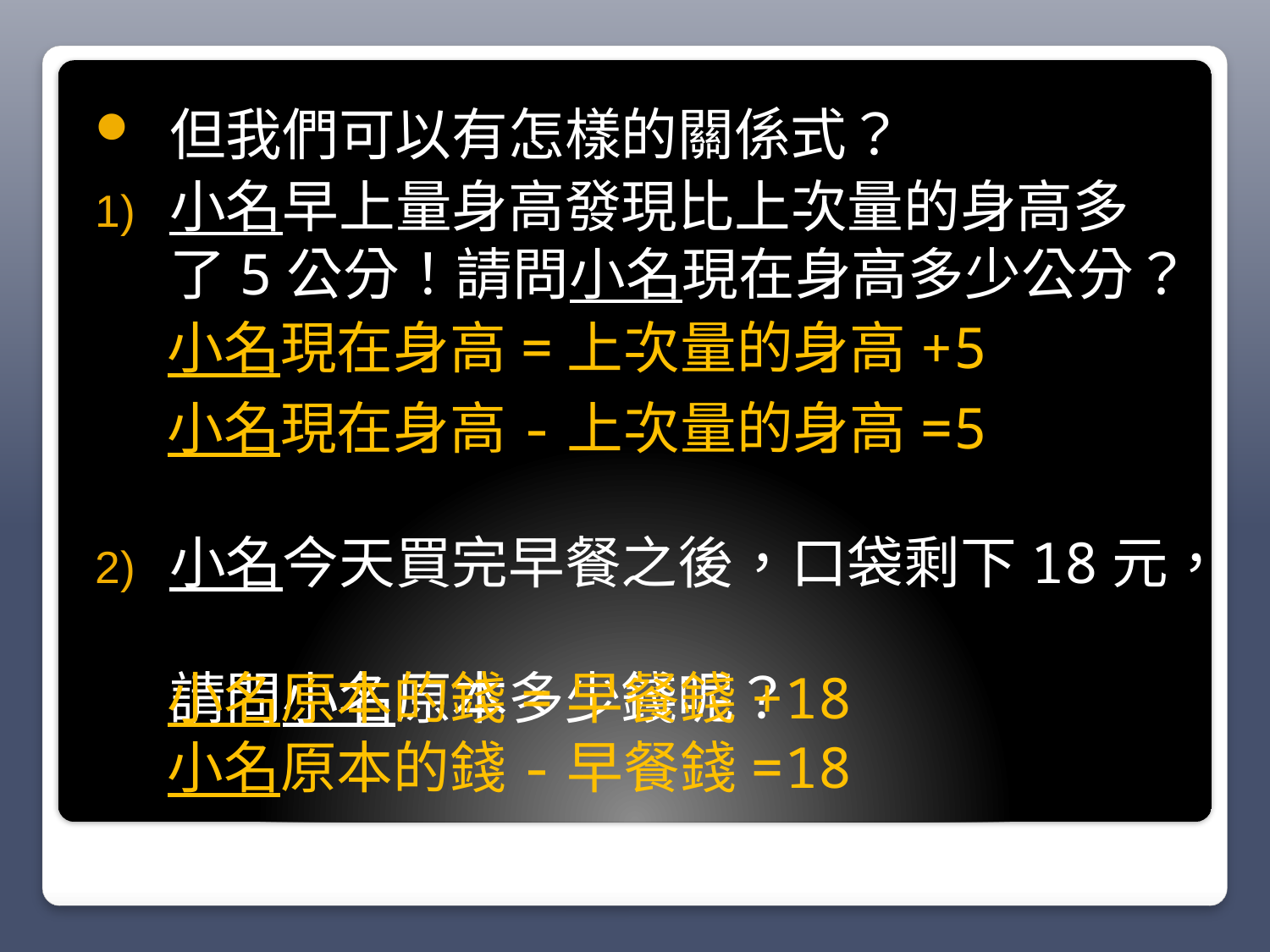

但我們可以有怎樣的關係式？
小名早上量身高發現比上次量的身高多了5公分！請問小名現在身高多少公分？

小名今天買完早餐之後，口袋剩下18元，
請問小名原本多少錢呢？

小名現在身高=上次量的身高+5
小名現在身高-上次量的身高=5
小名原本的錢=早餐錢+18
小名原本的錢-早餐錢=18